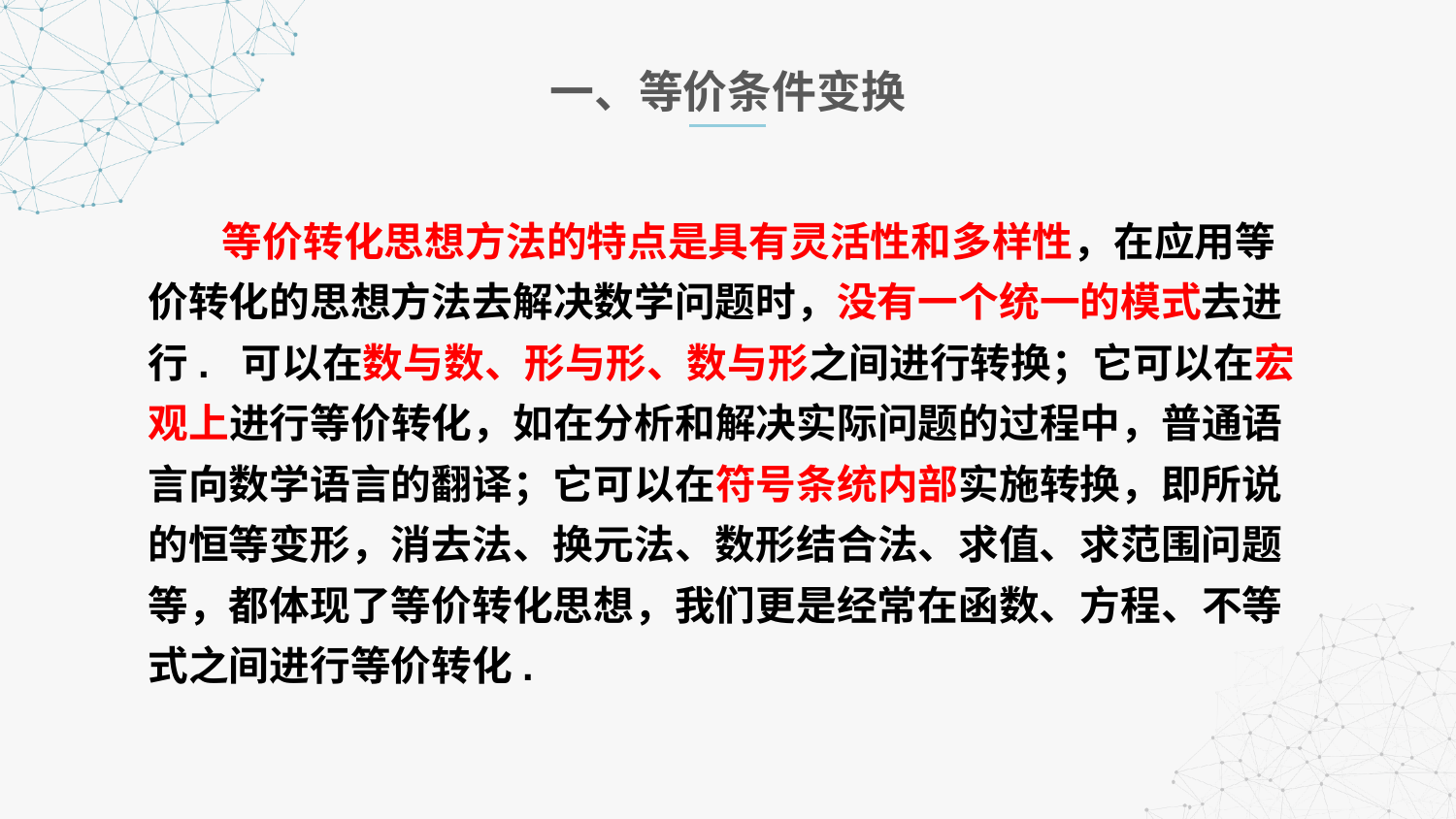

一、等价条件变换
       等价转化思想方法的特点是具有灵活性和多样性，在应用等价转化的思想方法去解决数学问题时，没有一个统一的模式去进行.  可以在数与数、形与形、数与形之间进行转换；它可以在宏观上进行等价转化，如在分析和解决实际问题的过程中，普通语言向数学语言的翻译；它可以在符号条统内部实施转换，即所说的恒等变形，消去法、换元法、数形结合法、求值、求范围问题等，都体现了等价转化思想，我们更是经常在函数、方程、不等式之间进行等价转化.